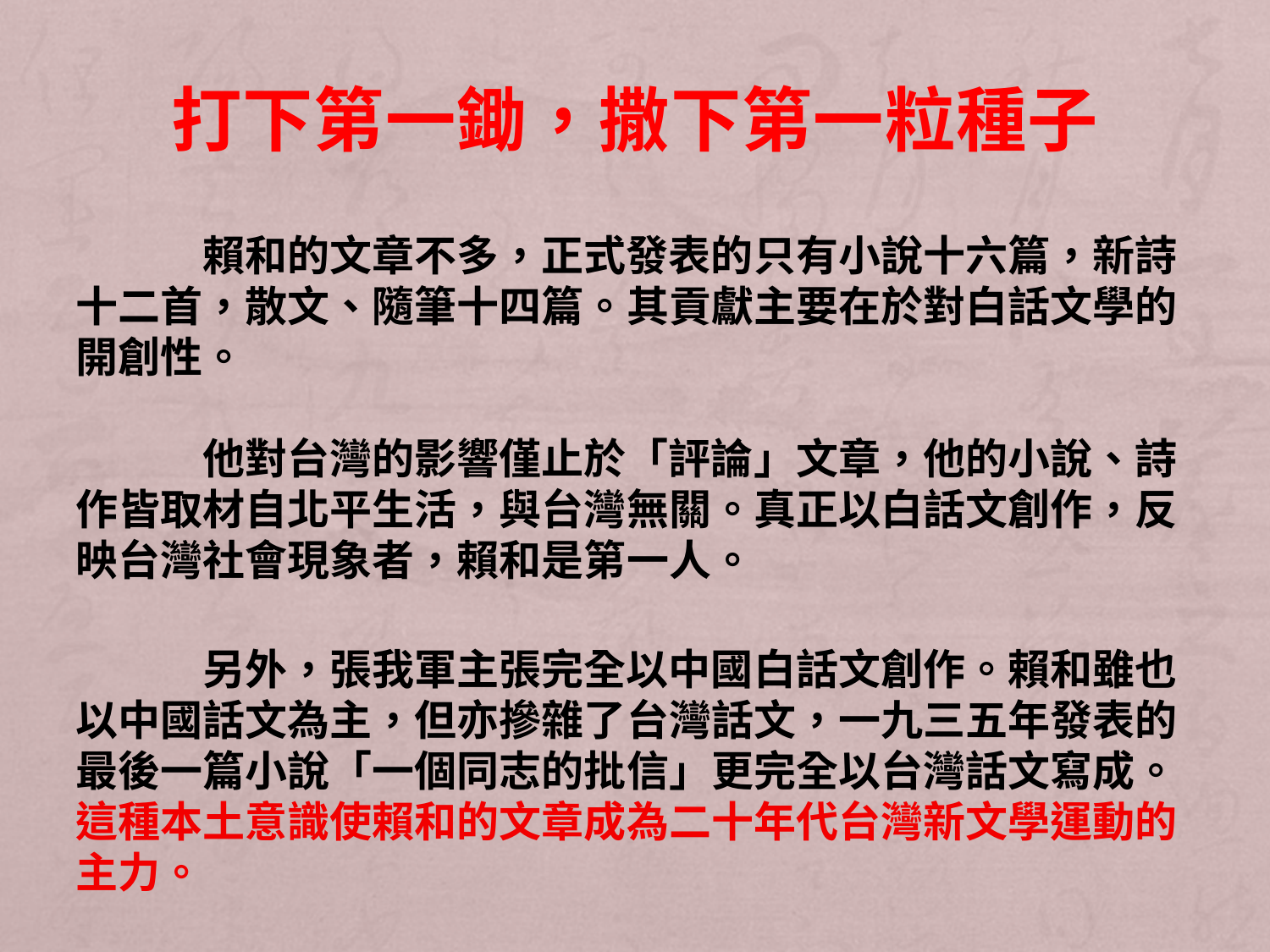

# 打下第一鋤，撒下第一粒種子
	賴和的文章不多，正式發表的只有小說十六篇，新詩十二首，散文、隨筆十四篇。其貢獻主要在於對白話文學的開創性。
　　
　　	他對台灣的影響僅止於「評論」文章，他的小說、詩作皆取材自北平生活，與台灣無關。真正以白話文創作，反映台灣社會現象者，賴和是第一人。
　　	另外，張我軍主張完全以中國白話文創作。賴和雖也以中國話文為主，但亦摻雜了台灣話文，一九三五年發表的最後一篇小說「一個同志的批信」更完全以台灣話文寫成。這種本土意識使賴和的文章成為二十年代台灣新文學運動的主力。